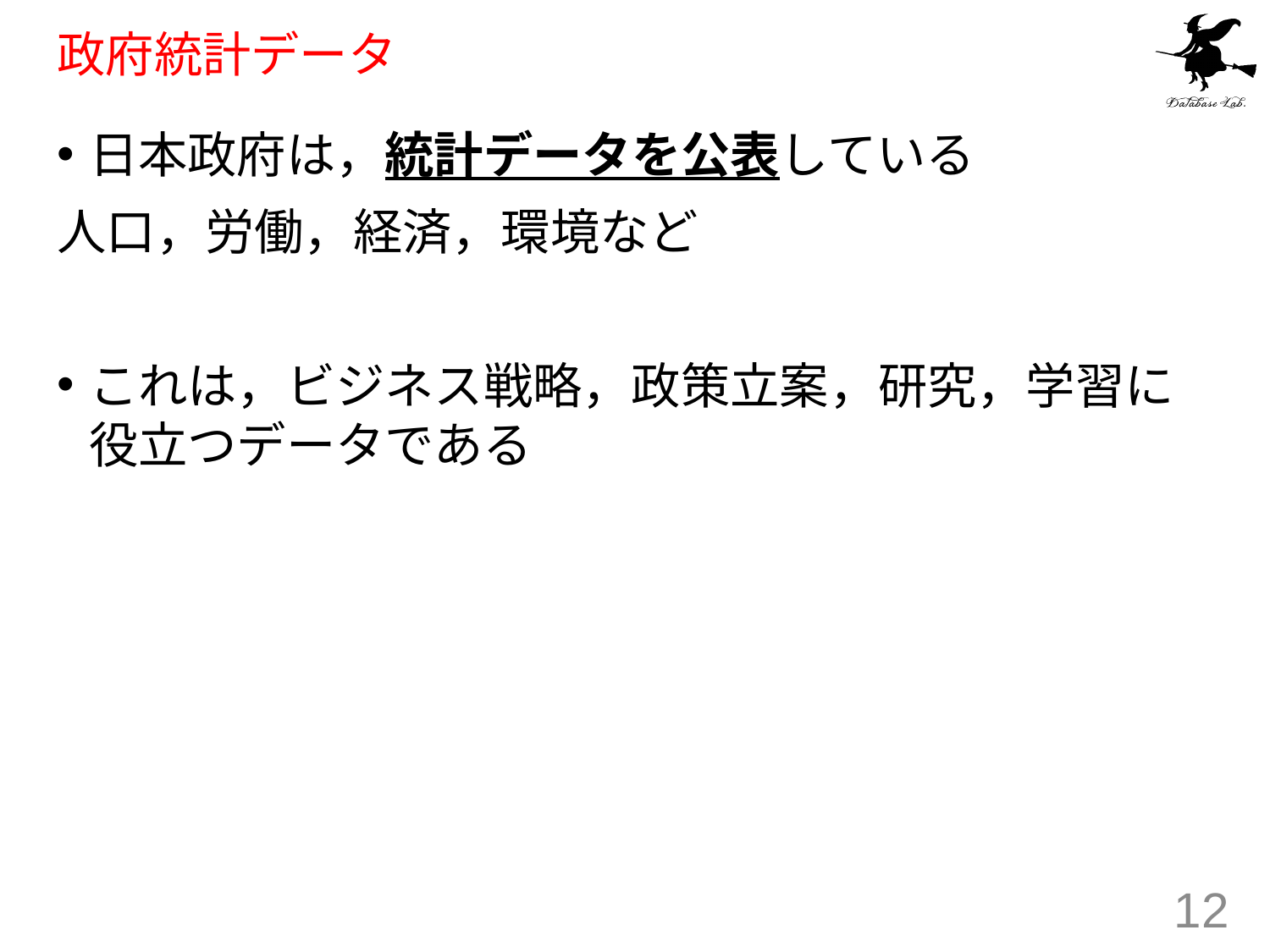

# 政府統計データ
日本政府は，統計データを公表している
人口，労働，経済，環境など

これは，ビジネス戦略，政策立案，研究，学習に役立つデータである
12